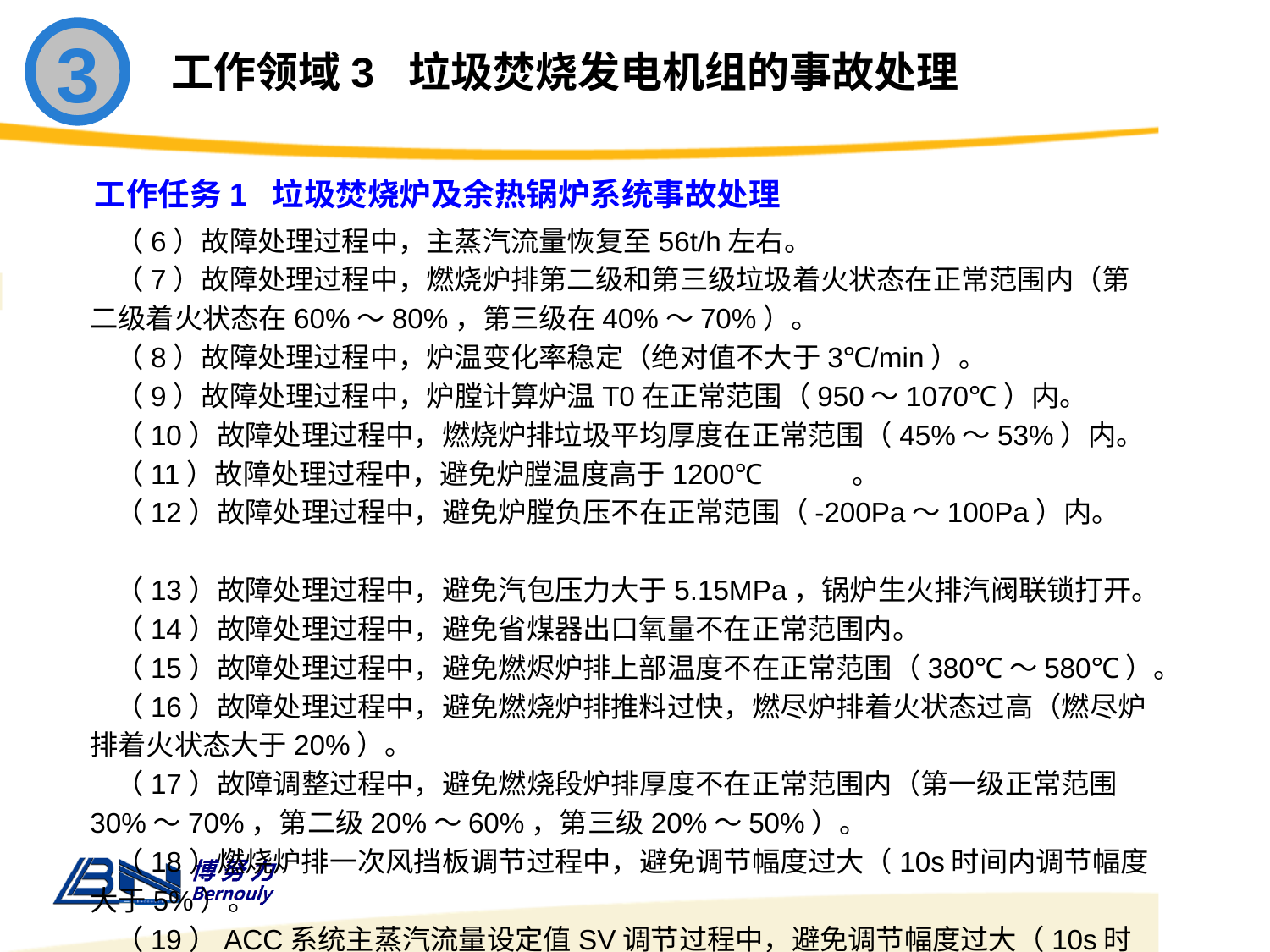

3
工作领域3  垃圾焚烧发电机组的事故处理
工作任务1  垃圾焚烧炉及余热锅炉系统事故处理
   （6）故障处理过程中，主蒸汽流量恢复至56t/h左右。
   （7）故障处理过程中，燃烧炉排第二级和第三级垃圾着火状态在正常范围内（第二级着火状态在60%～80%，第三级在40%～70%）。
   （8）故障处理过程中，炉温变化率稳定（绝对值不大于3℃/min）。
   （9）故障处理过程中，炉膛计算炉温T0在正常范围（950～1070℃）内。
   （10）故障处理过程中，燃烧炉排垃圾平均厚度在正常范围（45%～53%）内。
   （11）故障处理过程中，避免炉膛温度高于1200℃	。
   （12）故障处理过程中，避免炉膛负压不在正常范围（-200Pa～100Pa）内。
   （13）故障处理过程中，避免汽包压力大于5.15MPa，锅炉生火排汽阀联锁打开。
   （14）故障处理过程中，避免省煤器出口氧量不在正常范围内。
   （15）故障处理过程中，避免燃烬炉排上部温度不在正常范围（380℃～580℃）。
   （16）故障处理过程中，避免燃烧炉排推料过快，燃尽炉排着火状态过高（燃尽炉排着火状态大于20%）。
   （17）故障调整过程中，避免燃烧段炉排厚度不在正常范围内（第一级正常范围30%～70%，第二级20%～60%，第三级20%～50%）。
   （18）燃烧炉排一次风挡板调节过程中，避免调节幅度过大（10s时间内调节幅度大于5%）。
   （19）ACC系统主蒸汽流量设定值SV调节过程中，避免调节幅度过大（10s时间内调节幅度大于2t/h）。